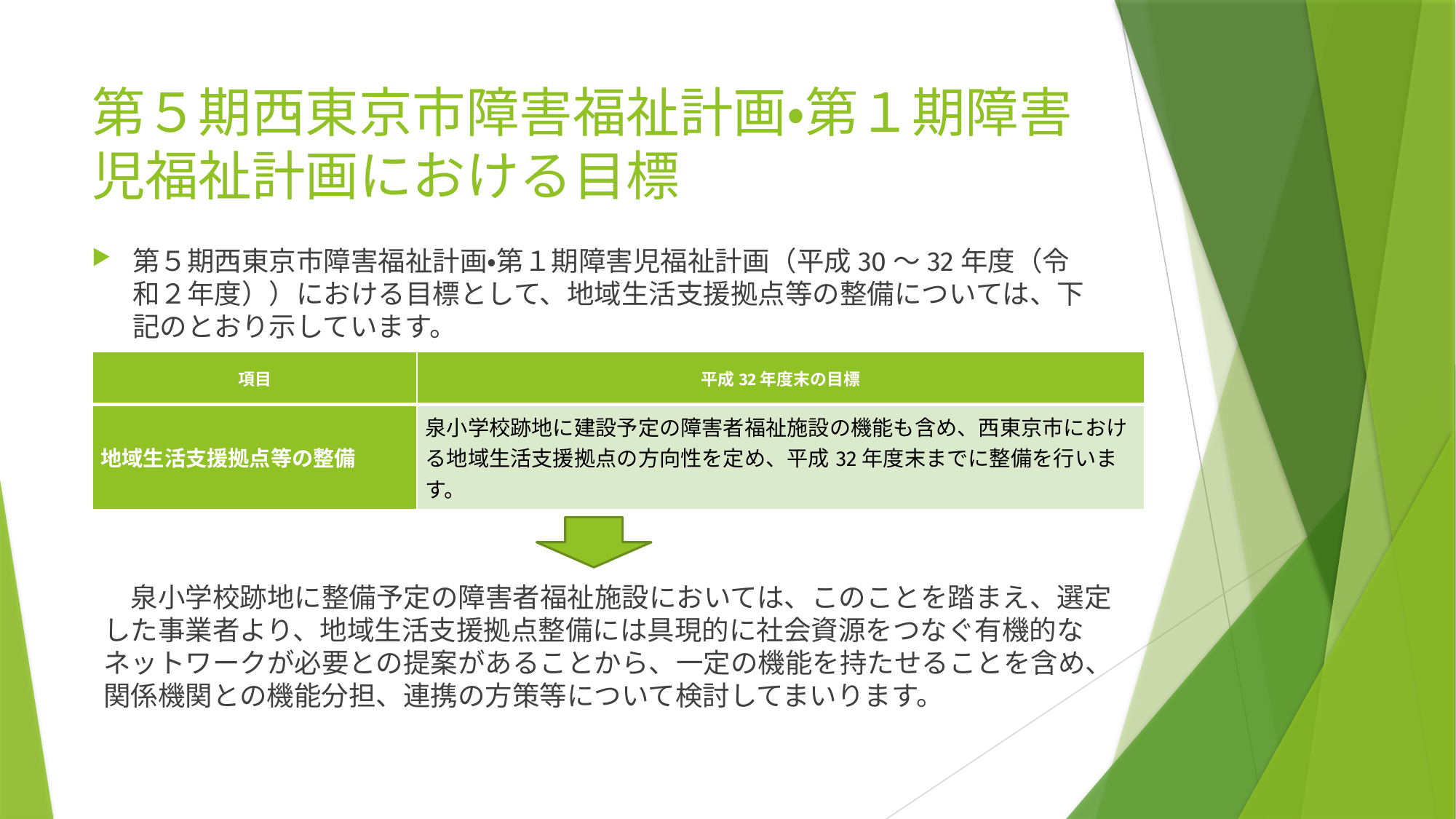

# 第５期西東京市障害福祉計画・第１期障害児福祉計画における目標
第５期西東京市障害福祉計画・第１期障害児福祉計画（平成30～32年度（令和２年度））における目標として、地域生活支援拠点等の整備については、下記のとおり示しています。

| 項目 | 平成32年度末の目標 |
| --- | --- |
| 地域生活支援拠点等の整備 | 泉小学校跡地に建設予定の障害者福祉施設の機能も含め、西東京市における地域生活支援拠点の方向性を定め、平成32年度末までに整備を行います。 |

　泉小学校跡地に整備予定の障害者福祉施設においては、このことを踏まえ、選定した事業者より、地域生活支援拠点整備には具現的に社会資源をつなぐ有機的なネットワークが必要との提案があることから、一定の機能を持たせることを含め、関係機関との機能分担、連携の方策等について検討してまいります。